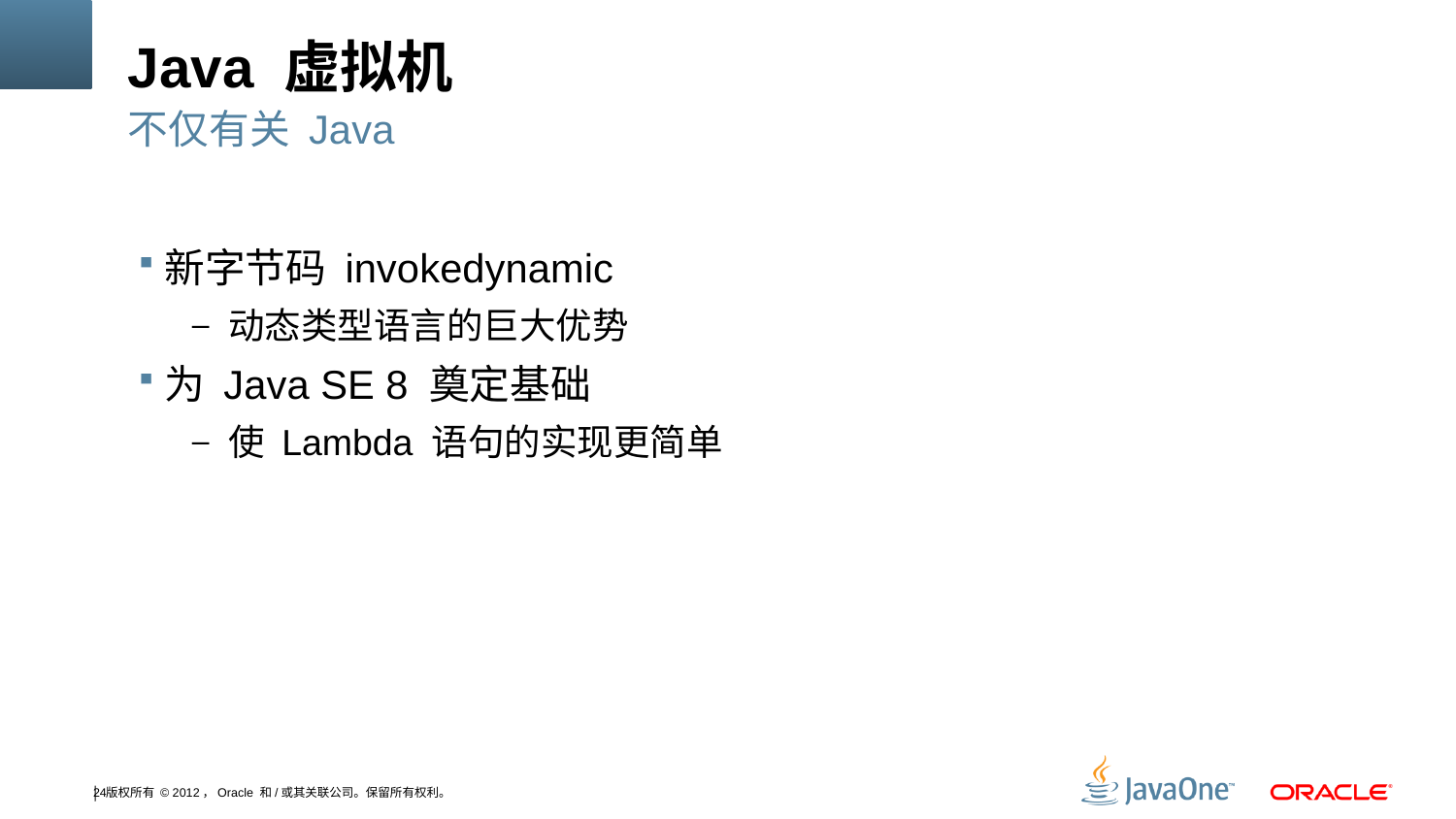

# Java 虚拟机
不仅有关 Java
新字节码 invokedynamic
动态类型语言的巨大优势
为 Java SE 8 奠定基础
使 Lambda 语句的实现更简单